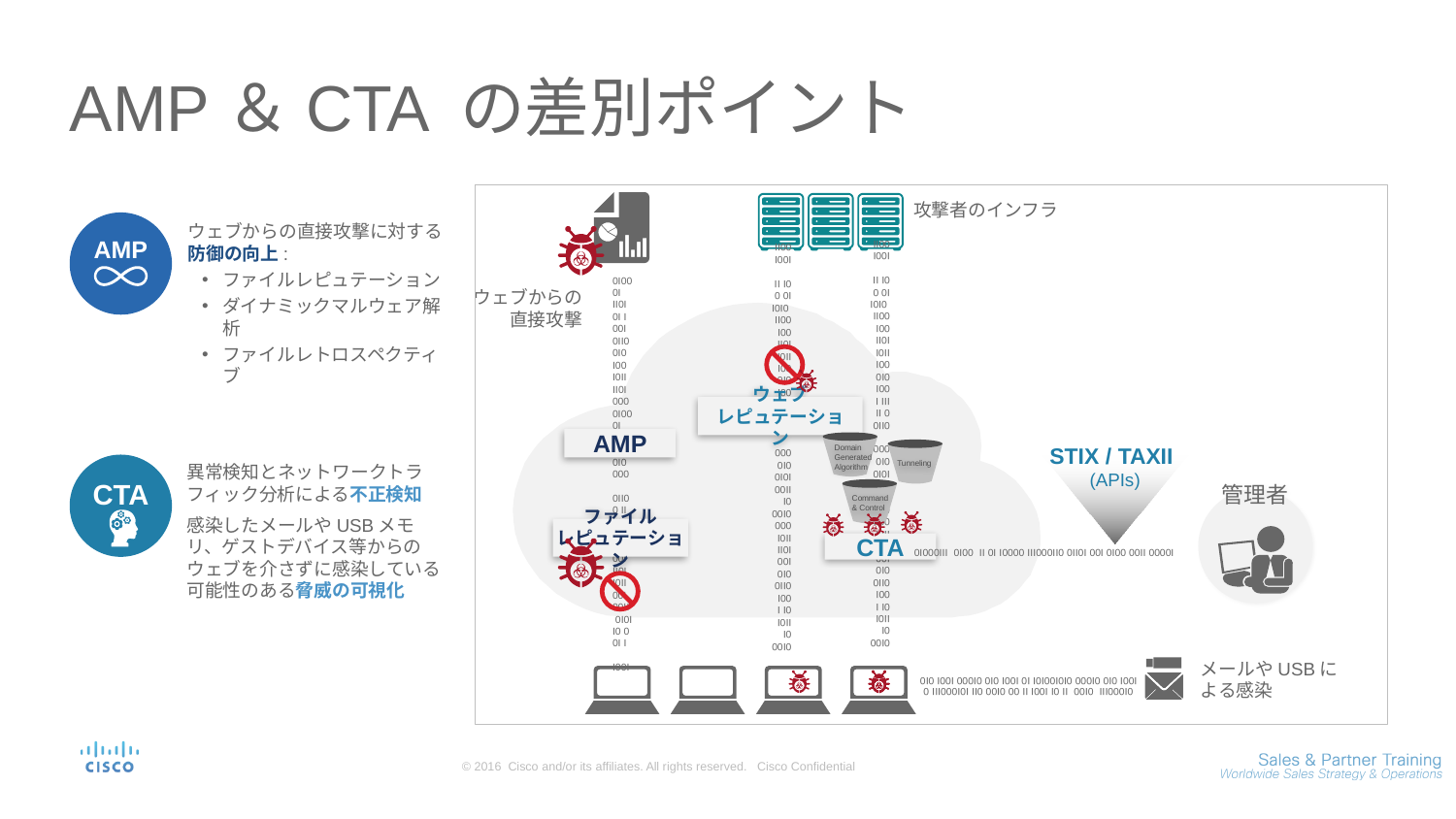

# AMP＆CTA の差別ポイント

攻撃者のインフラ

AMP

ウェブからの直接攻撃に対する
防御の向上:
ファイルレピュテーション
ダイナミックマルウェア解析
ファイルレトロスペクティブ

ウェブからの
直接攻撃

ウェブ
レピュテーション

AMP
Domain
Generated
Algorithm

STIX / TAXII
(APIs)
0I000I
II0I 0I I
00I
0II0
0I0 I00
I0II
II0I 000 0I000I
II00
I0I0
0I0 000
0II0
0 II
III I 00I
0I0
00I
II0I
I0II 00I 00II   0I0I
I0 0  0I II
I00I
00II
0I000I
II0I 0I I
00I
0II0
0I0 I00
I0II
II0I 000 0I000I
II00
I0I0
0I0 000
0II0
0 II
III I 00I
0I0
00I
II0I
I0II 00I 00II   0I0I
I0 0  0I II
I00I
00II
Tunneling

異常検知とネットワークトラフィック分析による不正検知
感染したメールやUSBメモリ、ゲストデバイス等からのウェブを介さずに感染している可能性のある脅威の可視化
CTA

0I000I
II0I 0I I
00I
0II0
0I0 I00
I0II
II0I 000 0I000I
II00
I0I0
0I0 000
0II0
0 II
III I 00I
0I0
00I
II0I
I0II 00I 00II   0I0I
I0 0  0I I
I00I

Command
& Control
管理者

ファイル
レピュテーション
CTA

0I000III  0I00  II 0I I0000 III000II0 0II0I 00I 0I00 00II 0000I

メールやUSBに
よる感染

I00I 0I0 0I000 0I0I00I0I I0 I00I 0I0 0I000 I00I 0I0
0I000III  0I00  II 0I I00I II 00 0I00 0II I0I000III 0